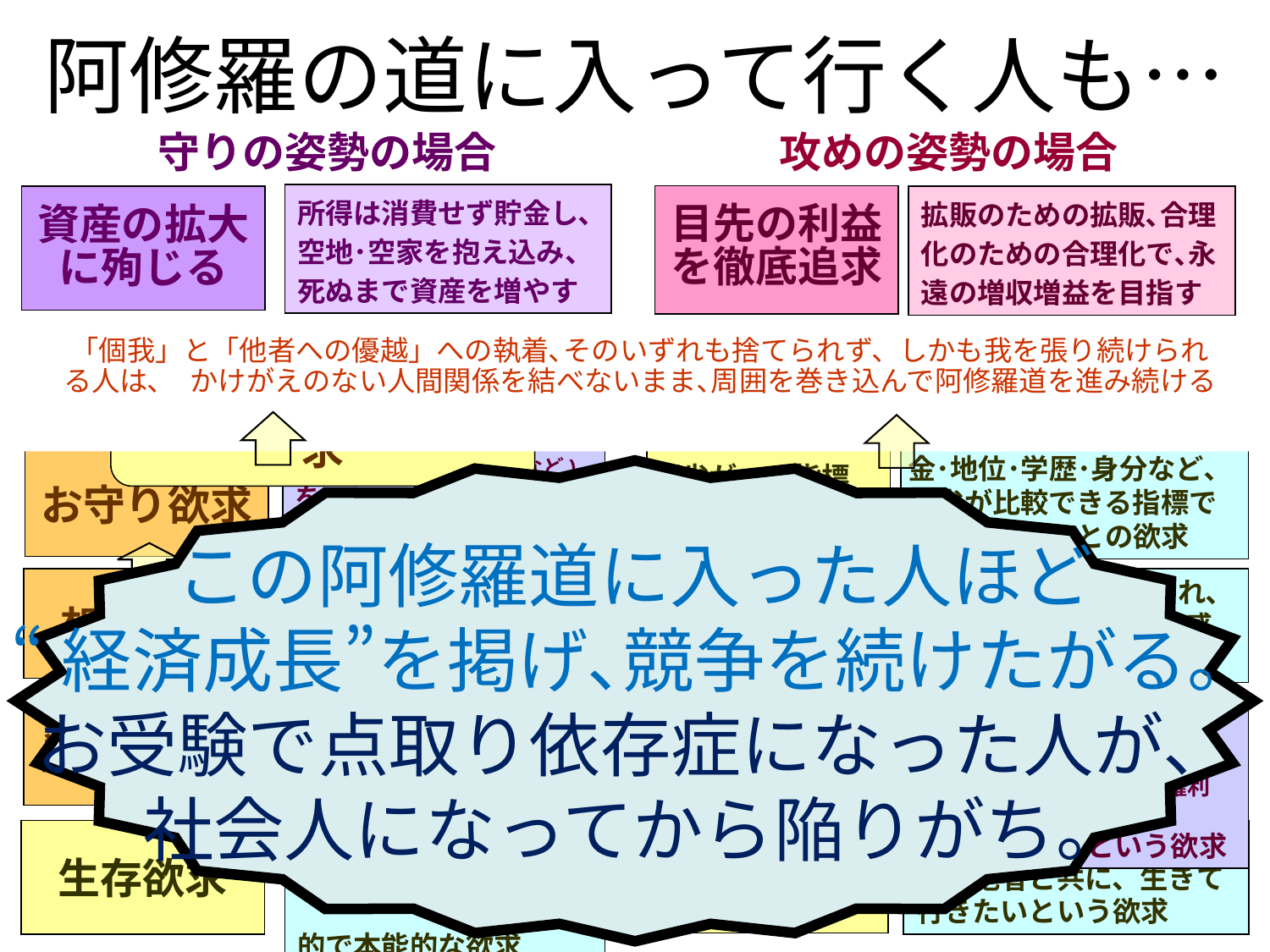

阿修羅の道に入って行く人も…
守りの姿勢の場合
攻めの姿勢の場合

点数化できる優越ではなく、比較できないかけがえのなさ(=代りがいない自分､代わりがいない相手､満ち足りた人間関係)を目指す欲求
⇒ 他者と交わり､他者からの絶対評価を受けることで達成される
かけがえのない人生への欲求

自他の比較にこだわらず、自分に自然体で満ち足り、その上で他者と自然体で認め合いたいとの欲求

所得は消費せず貯金し､
空地･空家を抱え込み、
死ぬまで資産を増やす

目先の利益を徹底追求

資産の拡大に殉じる

拡販のための拡販､合理
化のための合理化で､永
遠の増収増益を目指す

「個我」と「他者への優越」への執着､そのいずれも捨てられず、しかも我を張り続けられる人は､　かけがえのない人間関係を結べないまま､周囲を巻き込んで阿修羅道を進み続ける
独りで居ても湧く欲求
集団の中で抱く欲求

シンボル(服飾､小物など)を
身に着けることで己を
補強したいという欲求

お守り欲求

優劣がつく指標 　での優越欲求

金･地位･学歴･身分など､
優劣が比較できる指標で
他に勝りたいとの欲求
この阿修羅道に入った人ほど
“経済成長”を掲げ､競争を続けたがる。
お受験で点取り依存症になった人が、
社会人になってから陥りがち。

ものごとの原因や因果
関係､過去や未来､未知
の世界を想像する欲求
集団内で存在を認知され､
他に共感し､他から共感
もされたいという欲求

想像欲求

共感欲求

他者から侵害されない、
己の領分(空間･時間･権利等)
を保持したいという欲求
自分に所属する居場所
（家､寝床､秘密基地…）
を持ちたいという欲求

個我（=エゴ）確立の欲求

巣作り欲求

何かの集団に属し、その
中の他者と共に、生きて
行きたいという欲求

生存欲求

食べて寝て、生き続け
たいという、最も基本
的で本能的な欲求

共生欲求